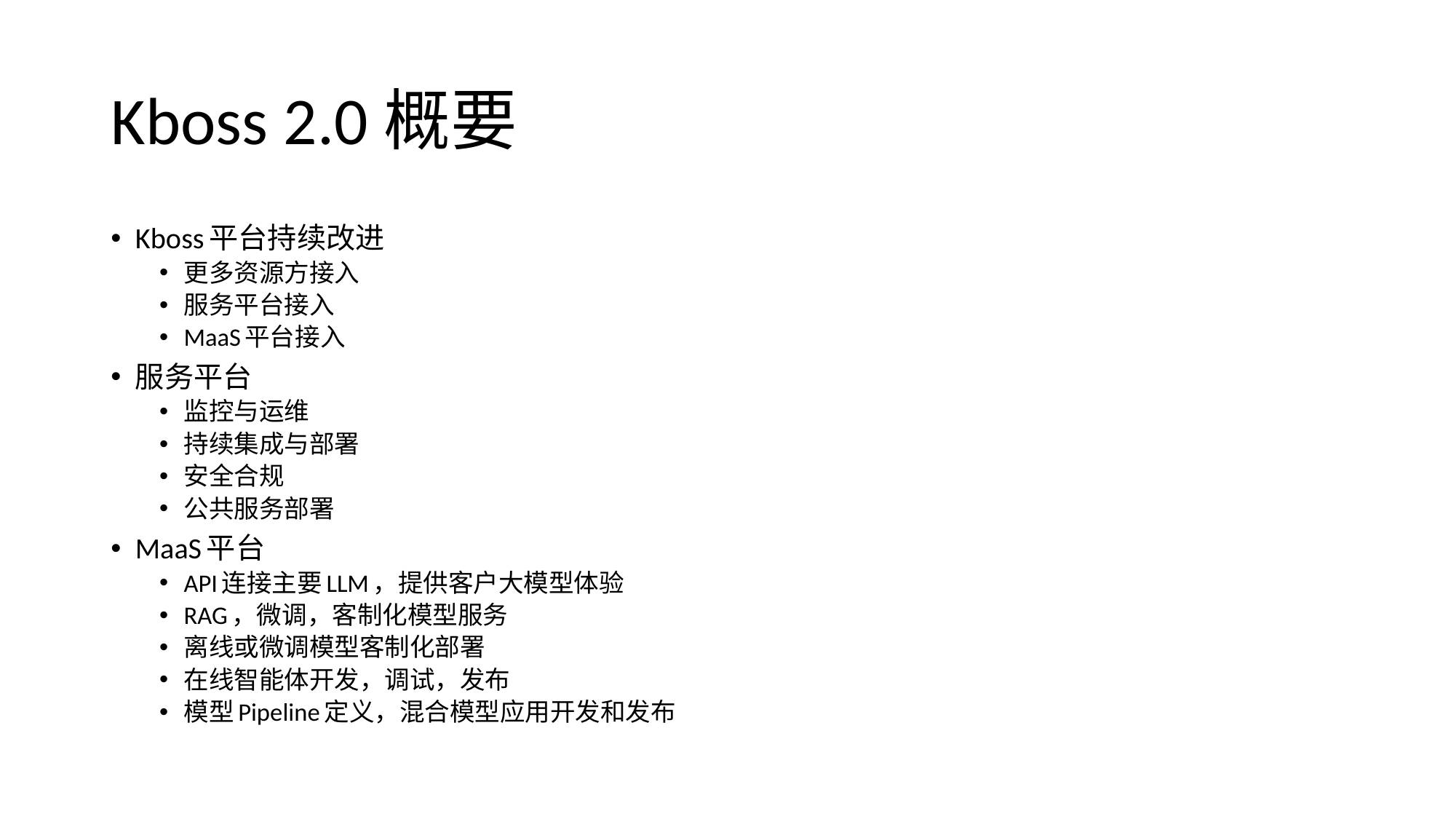

# Kboss 2.0概要
Kboss平台持续改进
更多资源方接入
服务平台接入
MaaS平台接入
服务平台
监控与运维
持续集成与部署
安全合规
公共服务部署
MaaS平台
API连接主要LLM，提供客户大模型体验
RAG，微调，客制化模型服务
离线或微调模型客制化部署
在线智能体开发，调试，发布
模型Pipeline定义，混合模型应用开发和发布